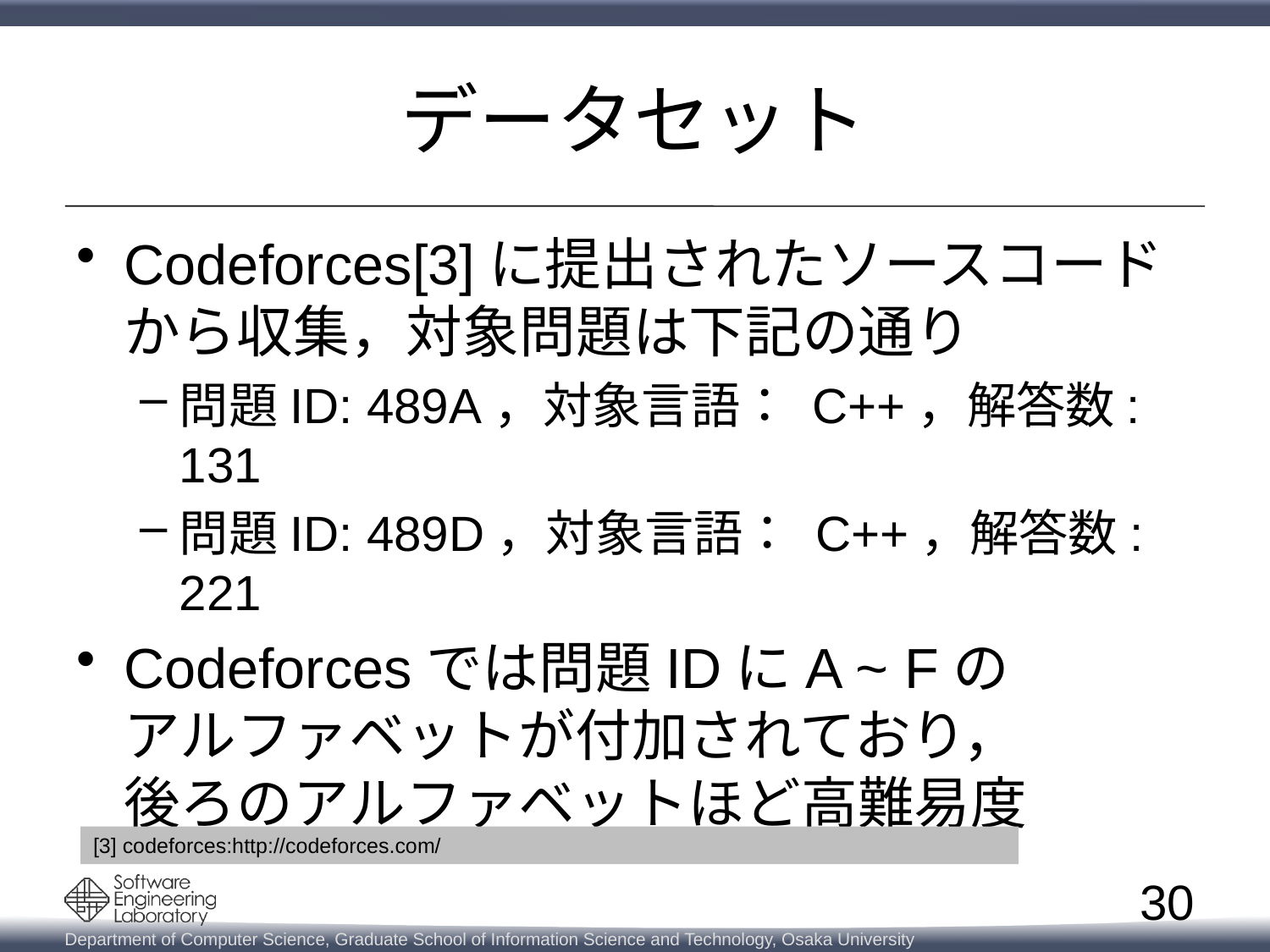

# データセット
Codeforces[3]に提出されたソースコードから収集，対象問題は下記の通り
問題ID: 489A，対象言語： C++，解答数: 131
問題ID: 489D，対象言語： C++，解答数: 221
Codeforcesでは問題IDにA ~ Fの
アルファベットが付加されており，
後ろのアルファベットほど高難易度

[3] codeforces:http://codeforces.com/
30